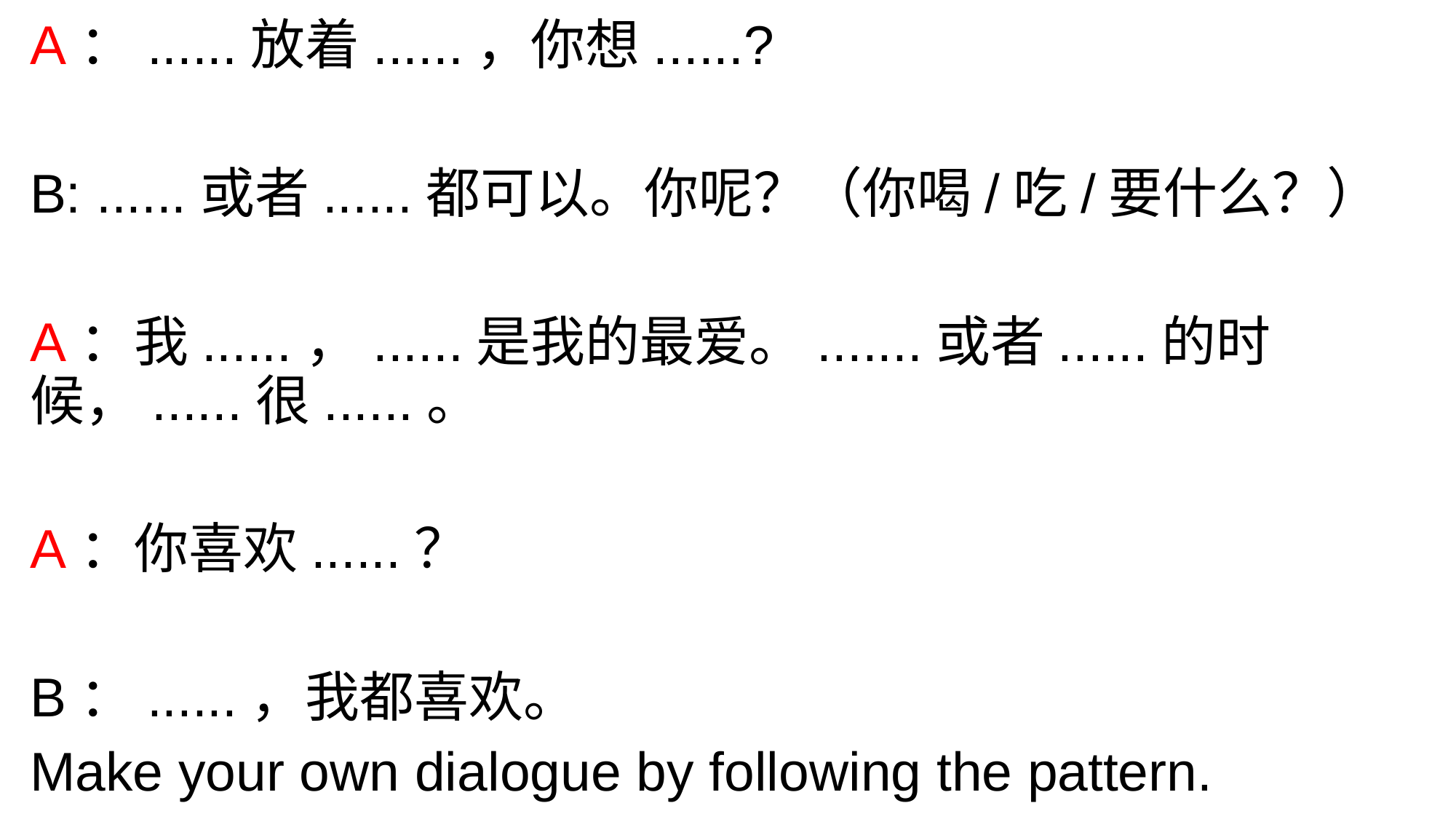

A：......放着......，你想......?

B: ......或者......都可以。你呢？（你喝/吃/要什么？）

A：我......，......是我的最爱。.......或者......的时候，......很......。

A：你喜欢......？

B：......，我都喜欢。
Make your own dialogue by following the pattern.